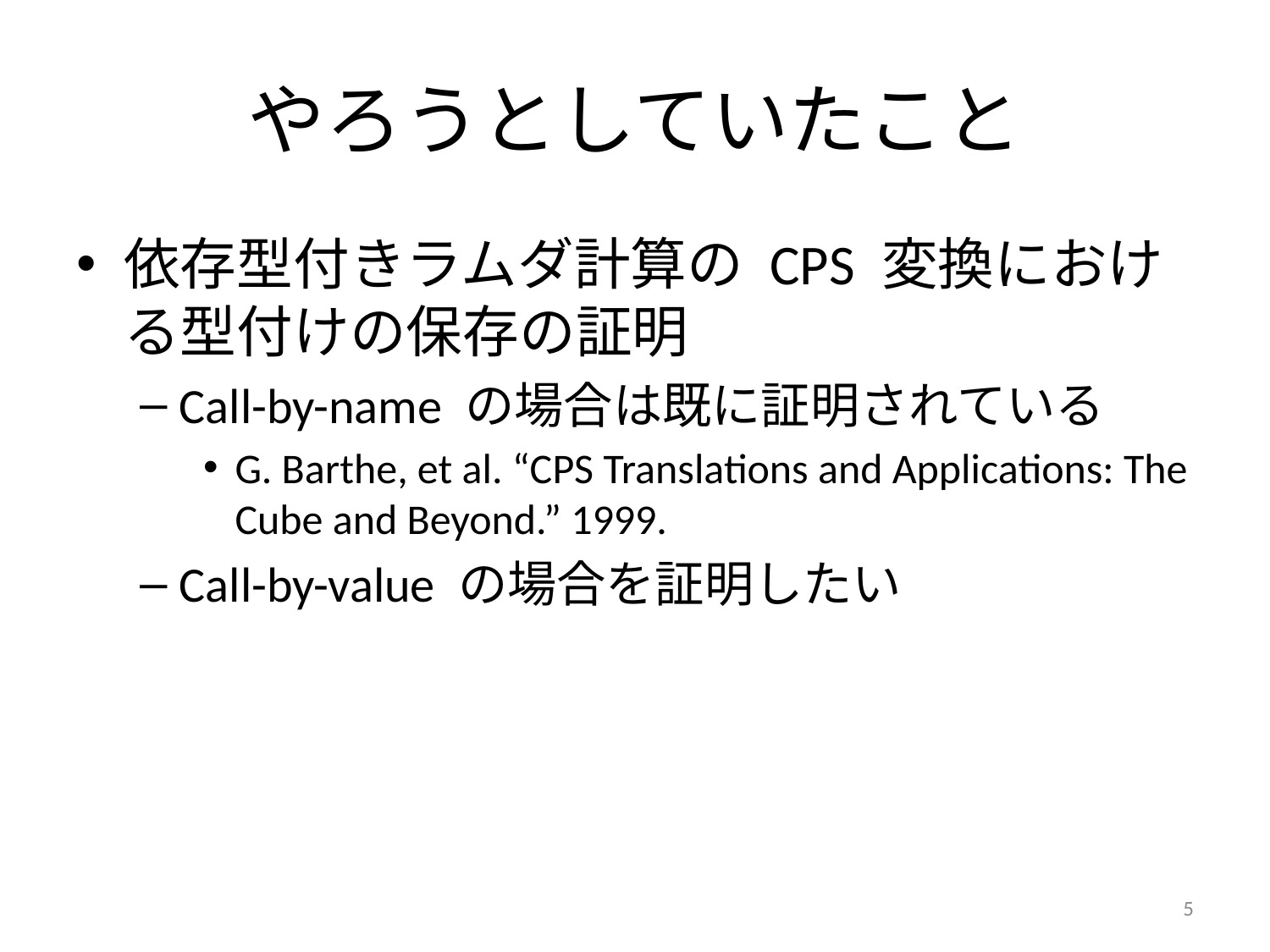

# やろうとしていたこと
依存型付きラムダ計算の CPS 変換における型付けの保存の証明
Call-by-name の場合は既に証明されている
G. Barthe, et al. “CPS Translations and Applications: The Cube and Beyond.” 1999.
Call-by-value の場合を証明したい
5